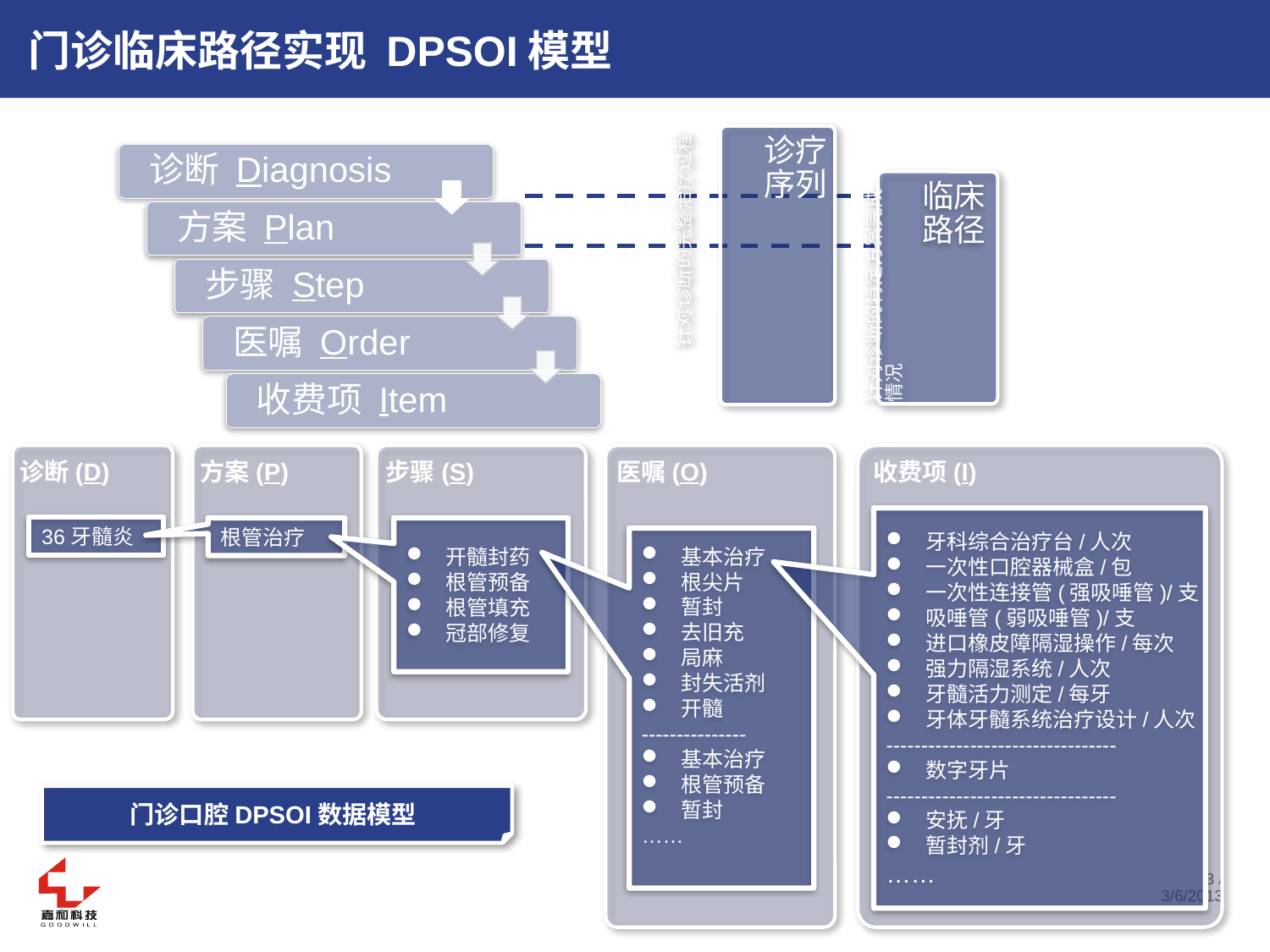

# 门诊临床路径实现 DPSOI模型
针对诊断的完整治疗过程
诊疗序列
针对诊断的特定方案完成情况
临床路径
 诊断 Diagnosis
 方案 Plan
 步骤 Step
 医嘱 Order
 收费项 Item

诊断(D)

方案(P)

步骤(S)

医嘱(O)

收费项(I)
牙科综合治疗台/人次
一次性口腔器械盒/包
一次性连接管(强吸唾管)/支
吸唾管(弱吸唾管)/支
进口橡皮障隔湿操作/每次
强力隔湿系统/人次
牙髓活力测定/每牙
牙体牙髓系统治疗设计/人次
---------------------------------
数字牙片
---------------------------------
安抚/牙
暂封剂/牙
……
36牙髓炎
根管治疗
开髓封药
根管预备
根管填充
冠部修复
基本治疗
根尖片
暂封
去旧充
局麻
封失活剂
开髓
---------------
基本治疗
根管预备
暂封
……

门诊口腔DPSOI数据模型